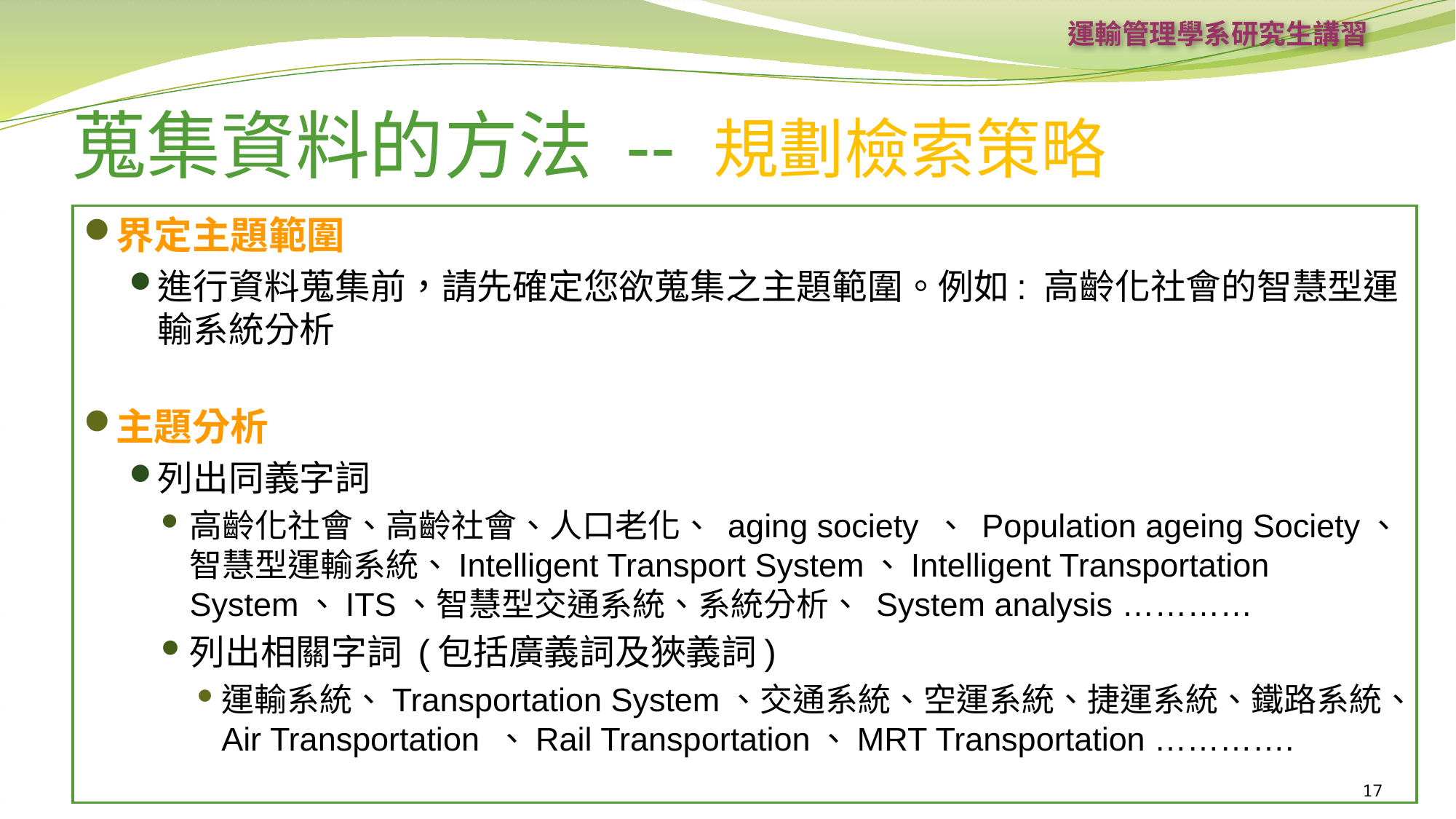

運輸管理學系研究生講習
# 蒐集資料的方法 -- 規劃檢索策略
界定主題範圍
進行資料蒐集前，請先確定您欲蒐集之主題範圍。例如: 高齡化社會的智慧型運輸系統分析

主題分析
列出同義字詞
高齡化社會、高齡社會、人口老化、 aging society 、 Population ageing Society、智慧型運輸系統、Intelligent Transport System、Intelligent Transportation System、ITS、智慧型交通系統、系統分析、 System analysis …………
列出相關字詞 (包括廣義詞及狹義詞)
運輸系統、Transportation System、交通系統、空運系統、捷運系統、鐵路系統、Air Transportation 、Rail Transportation、MRT Transportation ………….

17